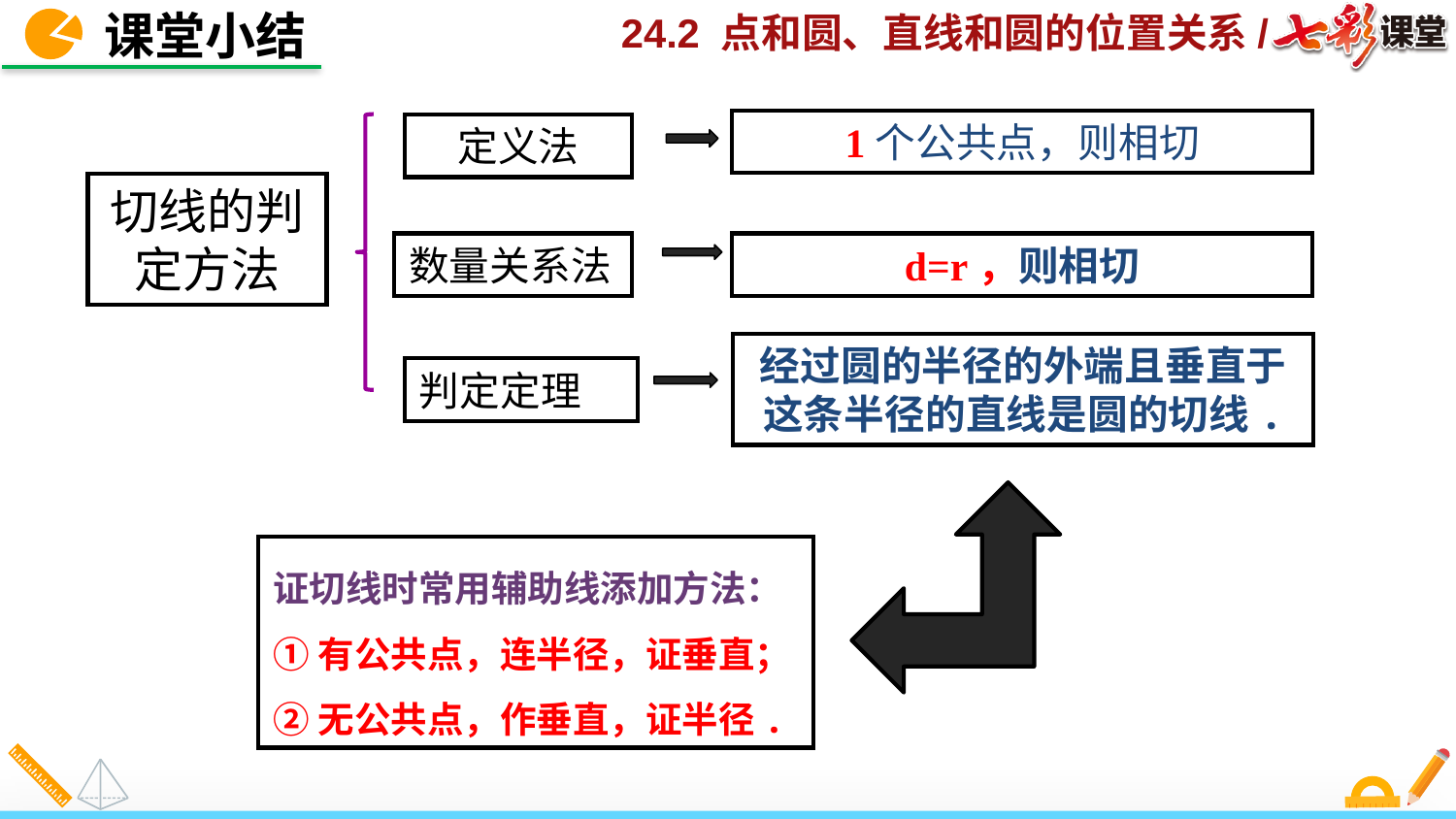

课堂小结

1个公共点，则相切

定义法

切线的判定方法
数量关系法
d=r，则相切

经过圆的半径的外端且垂直于这条半径的直线是圆的切线.
判定定理

证切线时常用辅助线添加方法：
①有公共点，连半径，证垂直；
②无公共点，作垂直，证半径.